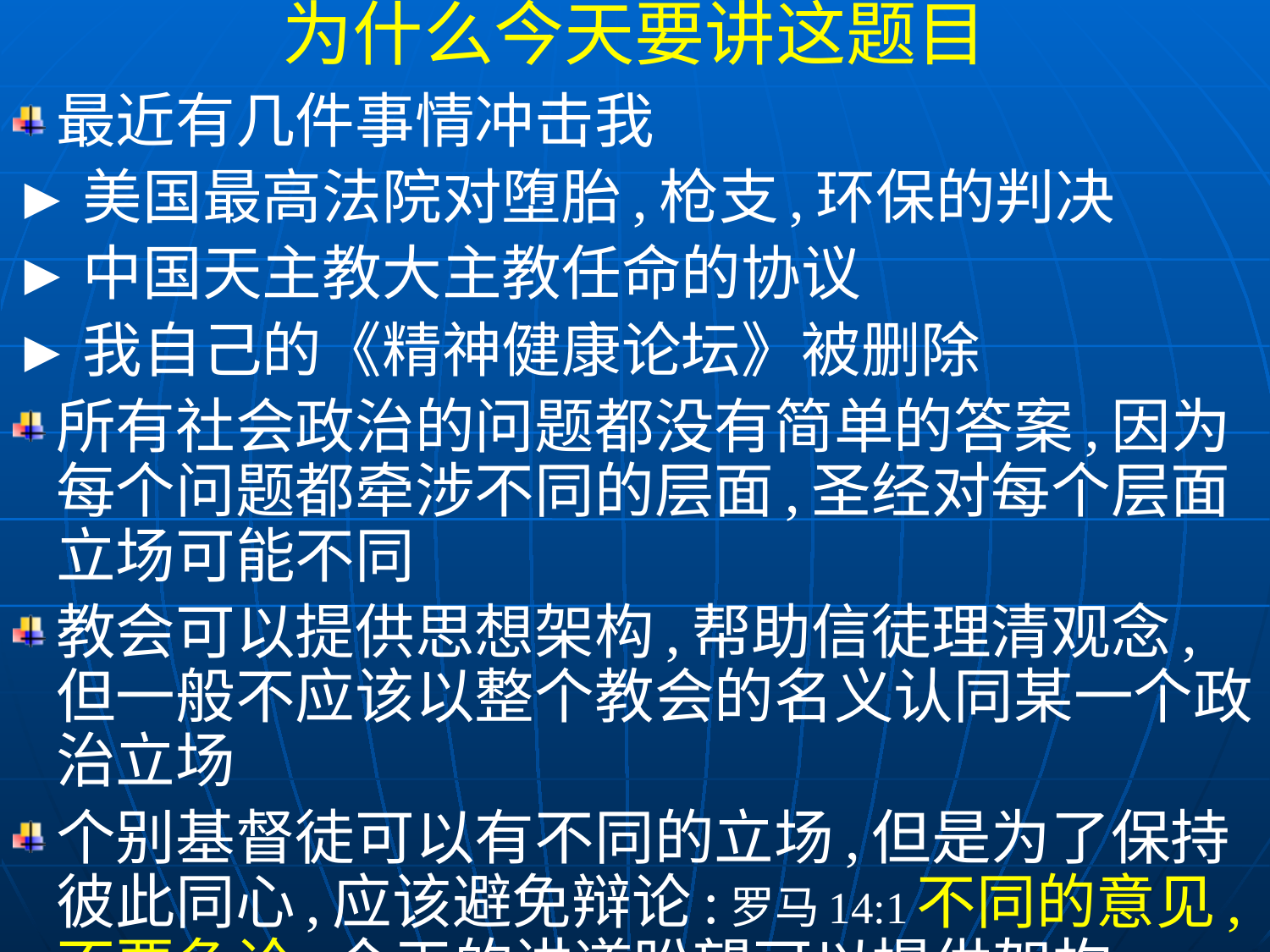

为什么今天要讲这题目
最近有几件事情冲击我
►美国最高法院对堕胎,枪支,环保的判决
►中国天主教大主教任命的协议
►我自己的《精神健康论坛》被删除
所有社会政治的问题都没有简单的答案,因为每个问题都牵涉不同的层面,圣经对每个层面立场可能不同
教会可以提供思想架构,帮助信徒理清观念,但一般不应该以整个教会的名义认同某一个政治立场
个别基督徒可以有不同的立场,但是为了保持彼此同心,应该避免辩论:罗马14:1不同的意见,不要争论;今天的讲道盼望可以提供架构